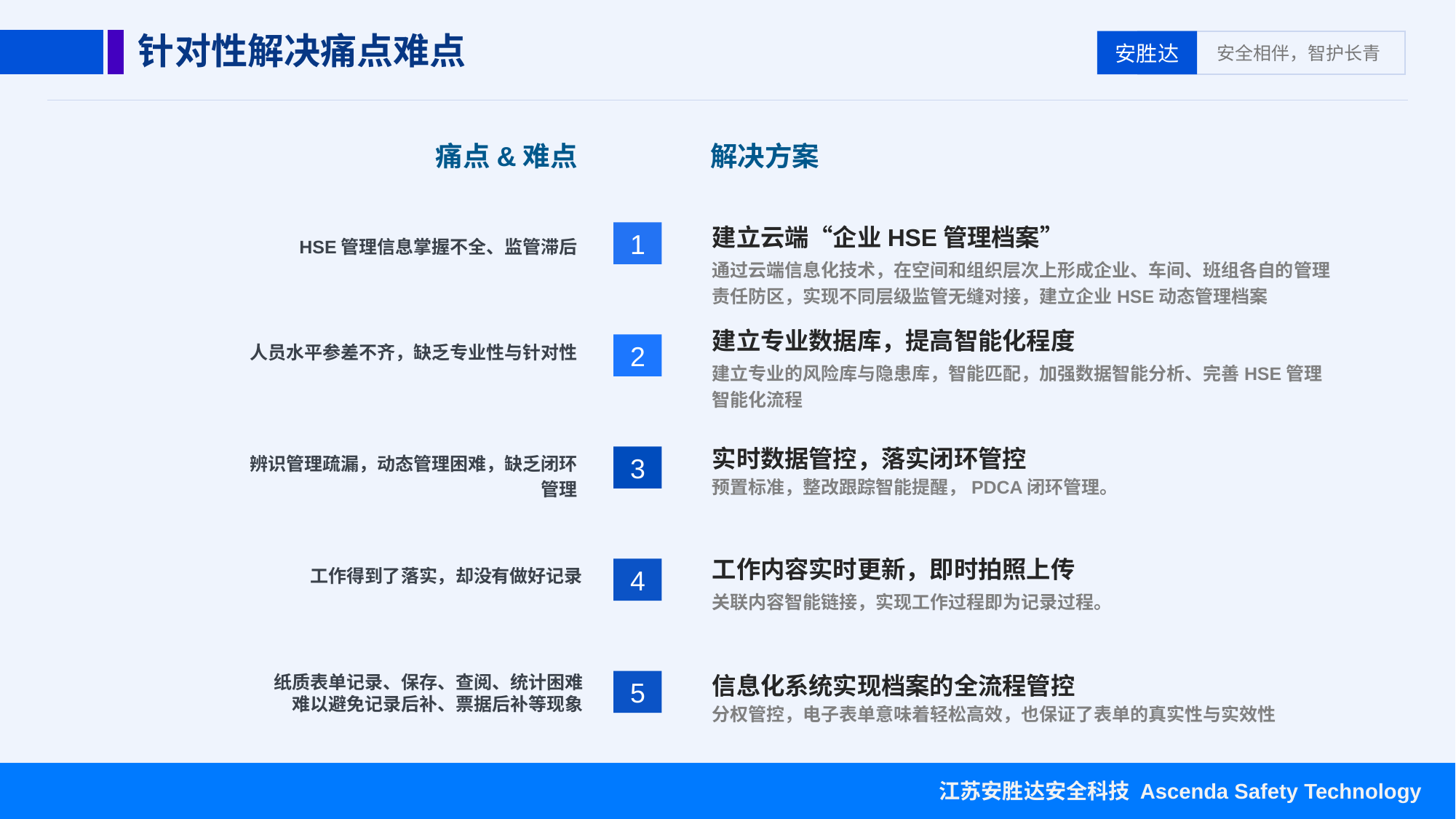

针对性解决痛点难点
痛点&难点
解决方案
建立云端“企业HSE管理档案”
1
HSE管理信息掌握不全、监管滞后
通过云端信息化技术，在空间和组织层次上形成企业、车间、班组各自的管理责任防区，实现不同层级监管无缝对接，建立企业HSE动态管理档案
建立专业数据库，提高智能化程度
人员水平参差不齐，缺乏专业性与针对性
2
建立专业的风险库与隐患库，智能匹配，加强数据智能分析、完善HSE管理智能化流程
实时数据管控，落实闭环管控
辨识管理疏漏，动态管理困难，缺乏闭环管理
3
预置标准，整改跟踪智能提醒，PDCA闭环管理。
工作内容实时更新，即时拍照上传
4
工作得到了落实，却没有做好记录
关联内容智能链接，实现工作过程即为记录过程。
信息化系统实现档案的全流程管控
纸质表单记录、保存、查阅、统计困难
难以避免记录后补、票据后补等现象
5
分权管控，电子表单意味着轻松高效，也保证了表单的真实性与实效性